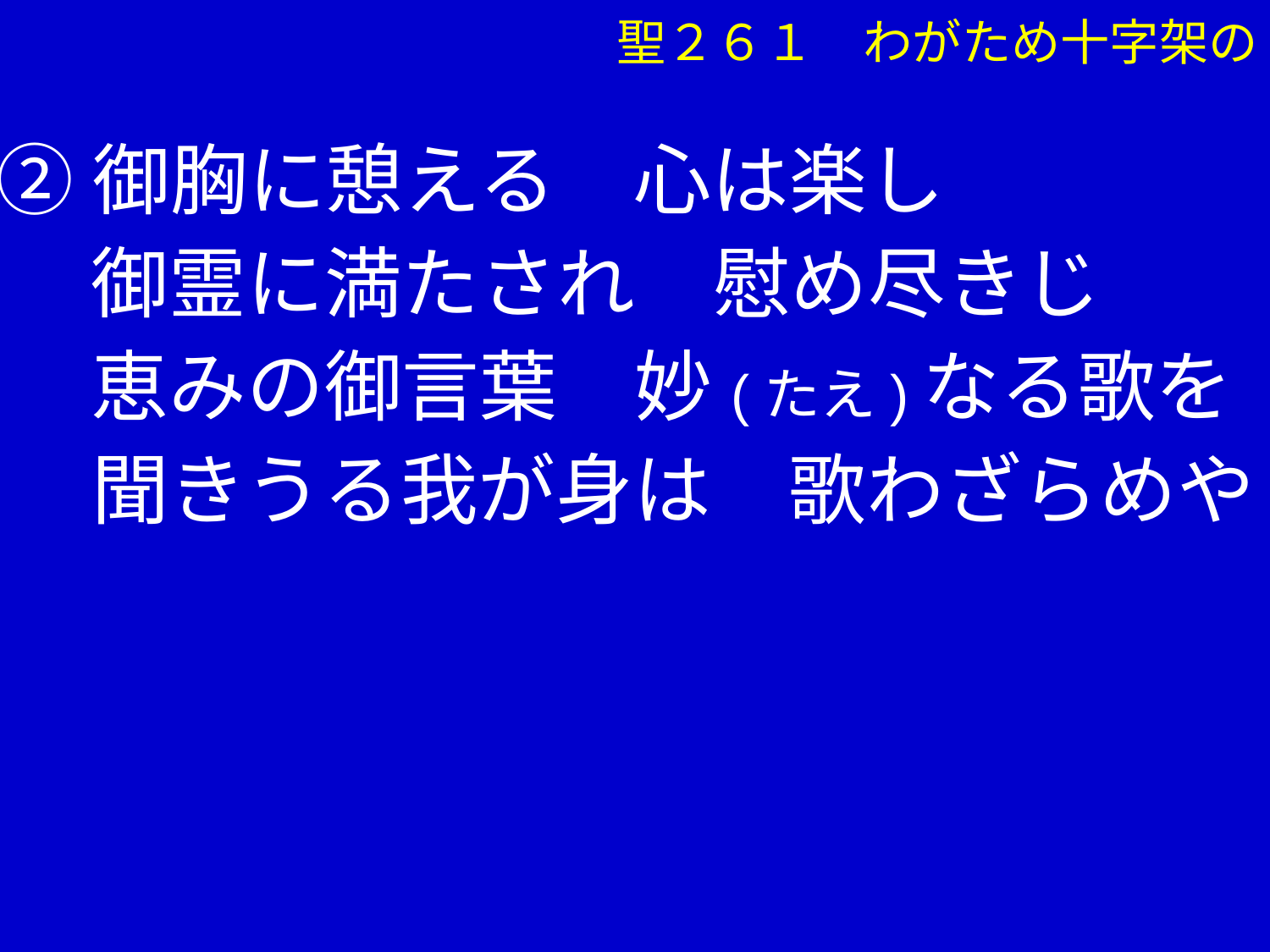

聖２６１　わがため十字架の
②御胸に憩える　心は楽し
　 御霊に満たされ　慰め尽きじ
　 恵みの御言葉　妙(たえ)なる歌を
　 聞きうる我が身は　歌わざらめや